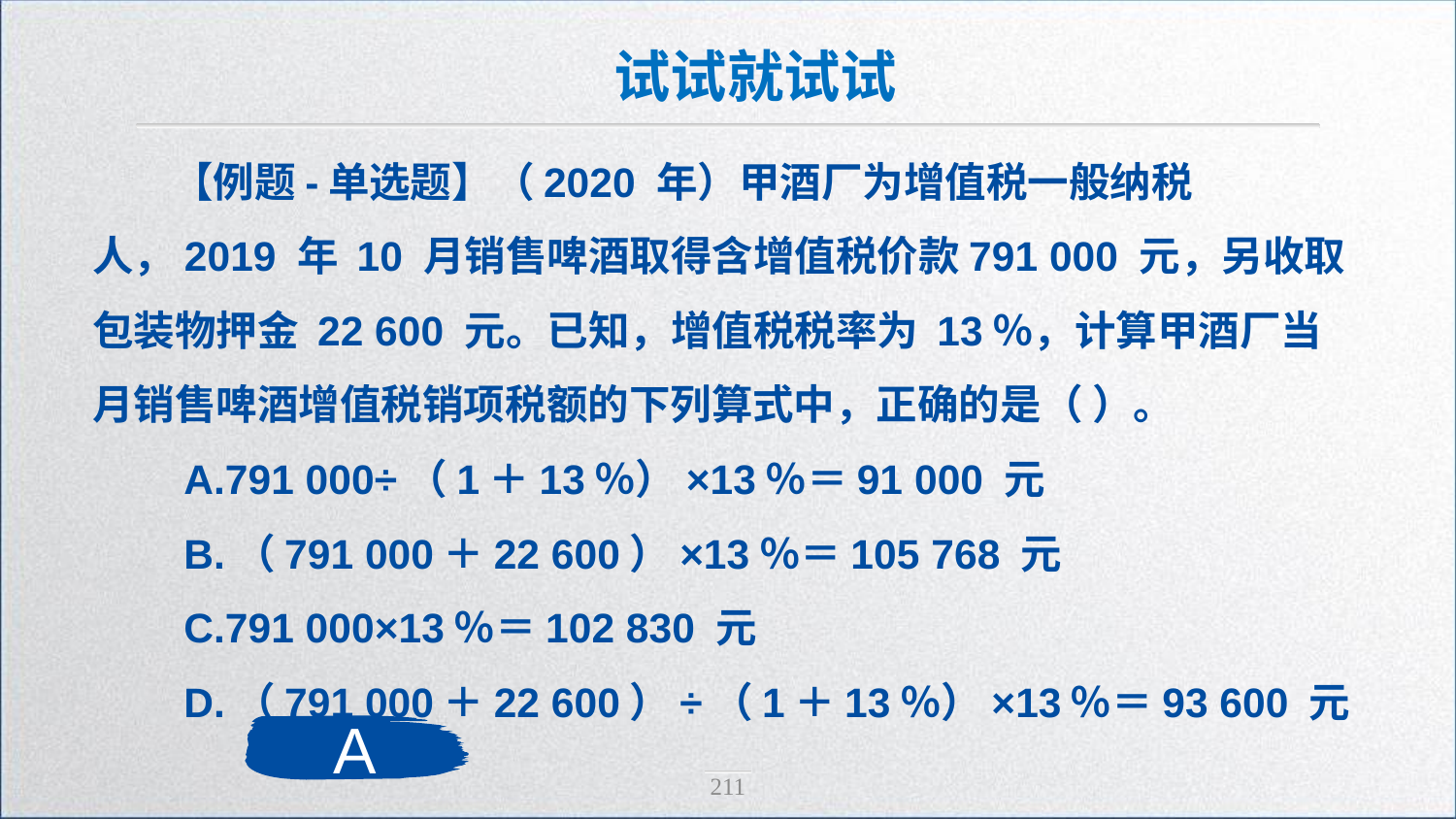

试试就试试
【例题-单选题】（2020 年）甲酒厂为增值税一般纳税人，2019 年 10 月销售啤酒取得含增值税价款791 000 元，另收取包装物押金 22 600 元。已知，增值税税率为 13％，计算甲酒厂当月销售啤酒增值税销项税额的下列算式中，正确的是（ ）。
 A.791 000÷（1＋13％）×13％＝91 000 元
 B.（791 000＋22 600）×13％＝105 768 元
 C.791 000×13％＝102 830 元
 D.（791 000＋22 600）÷（1＋13％）×13％＝93 600 元

A
211